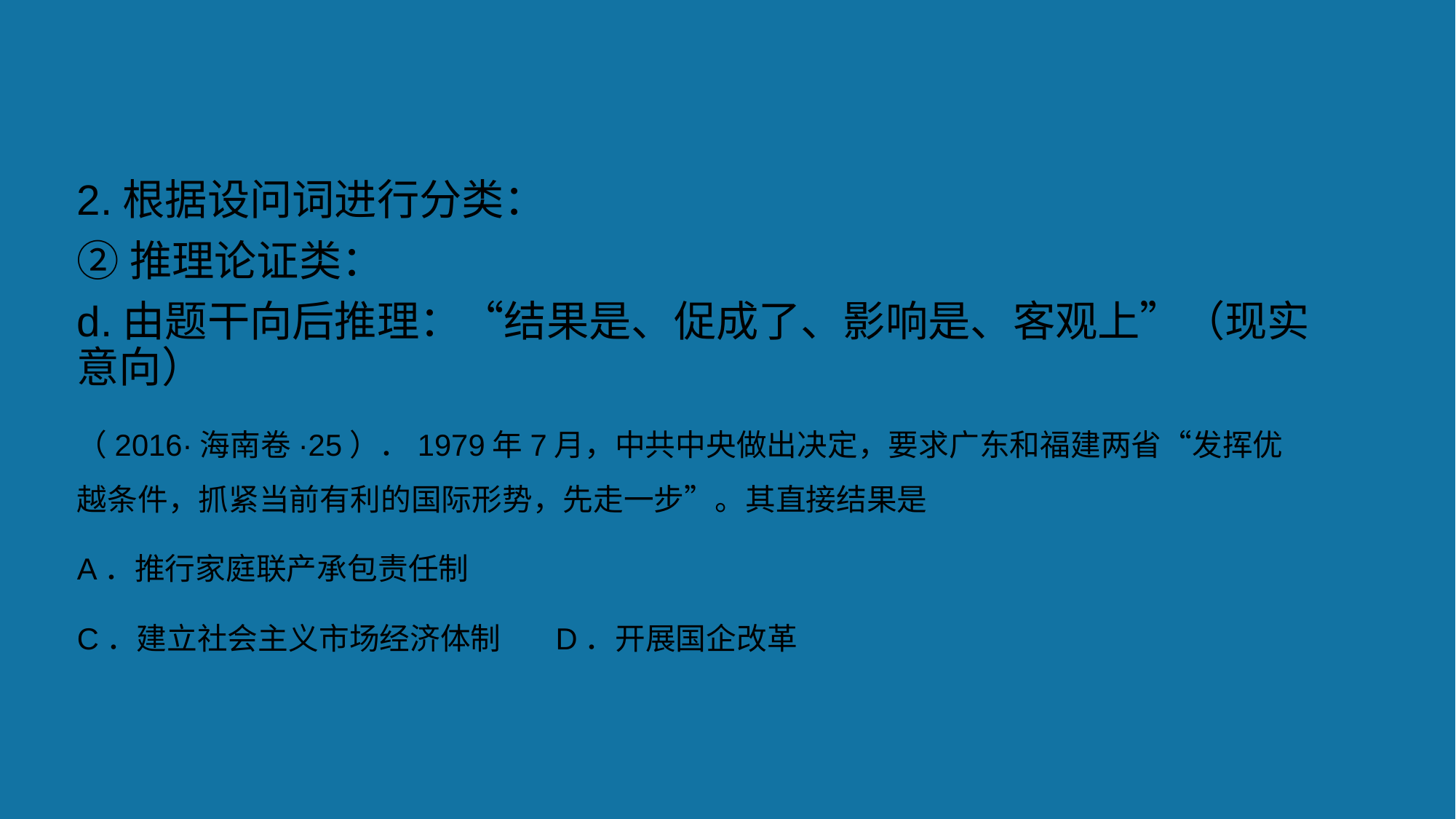

四、注重方法培养，提升解题能力
2.根据设问词进行分类：
②推理论证类：
d.由题干向后推理：“结果是、促成了、影响是、客观上”（现实意向）
（2016·海南卷·25）．1979年7月，中共中央做出决定，要求广东和福建两省“发挥优越条件，抓紧当前有利的国际形势，先走一步”。其直接结果是
A．推行家庭联产承包责任制          B．设立经济特区
C．建立社会主义市场经济体制       D．开展国企改革